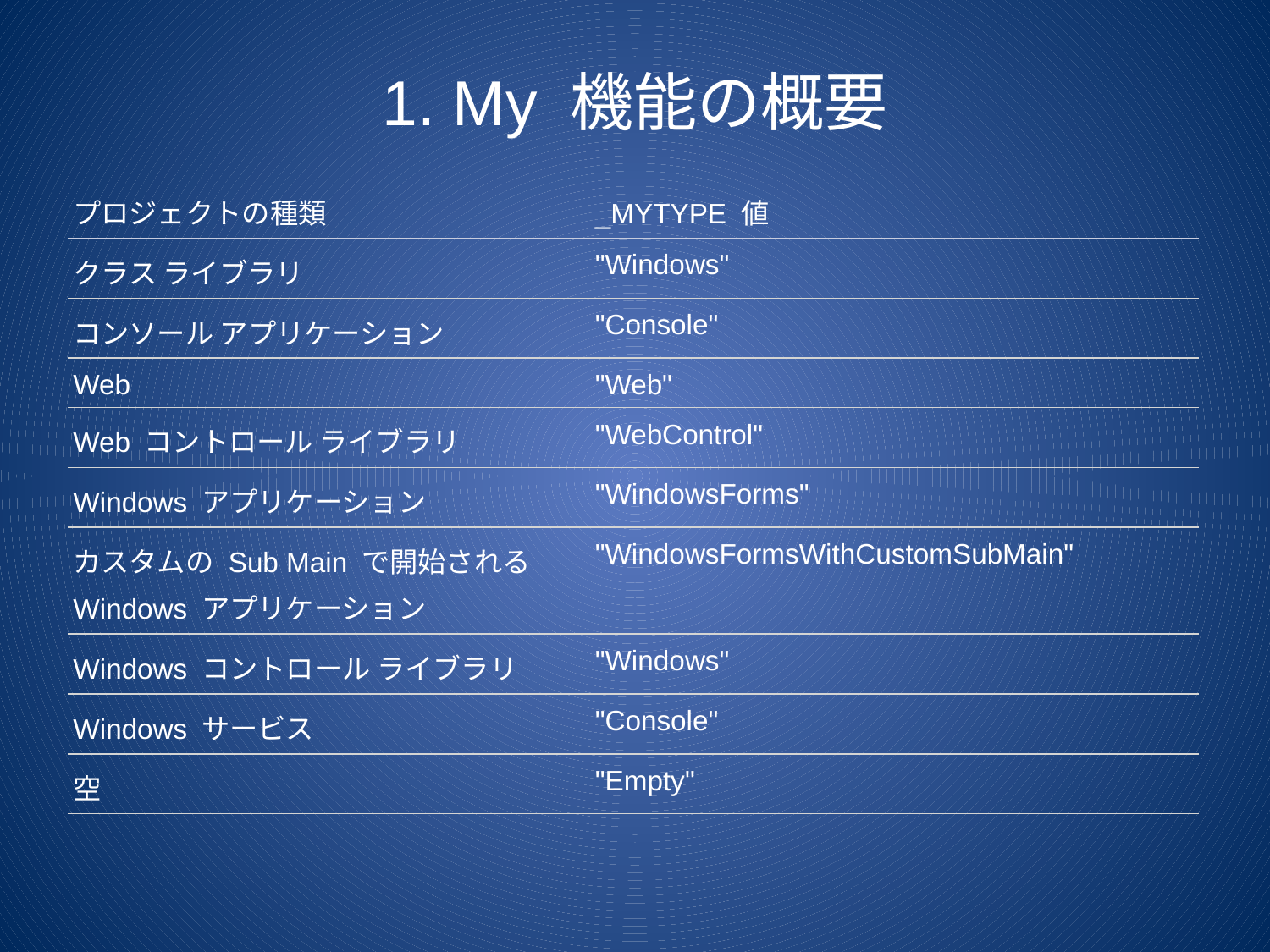

# 1. My 機能の概要
| プロジェクトの種類 | \_MYTYPE 値 |
| --- | --- |
| クラス ライブラリ | "Windows" |
| コンソール アプリケーション | "Console" |
| Web | "Web" |
| Web コントロール ライブラリ | "WebControl" |
| Windows アプリケーション | "WindowsForms" |
| カスタムの Sub Main で開始される Windows アプリケーション | "WindowsFormsWithCustomSubMain" |
| Windows コントロール ライブラリ | "Windows" |
| Windows サービス | "Console" |
| 空 | "Empty" |